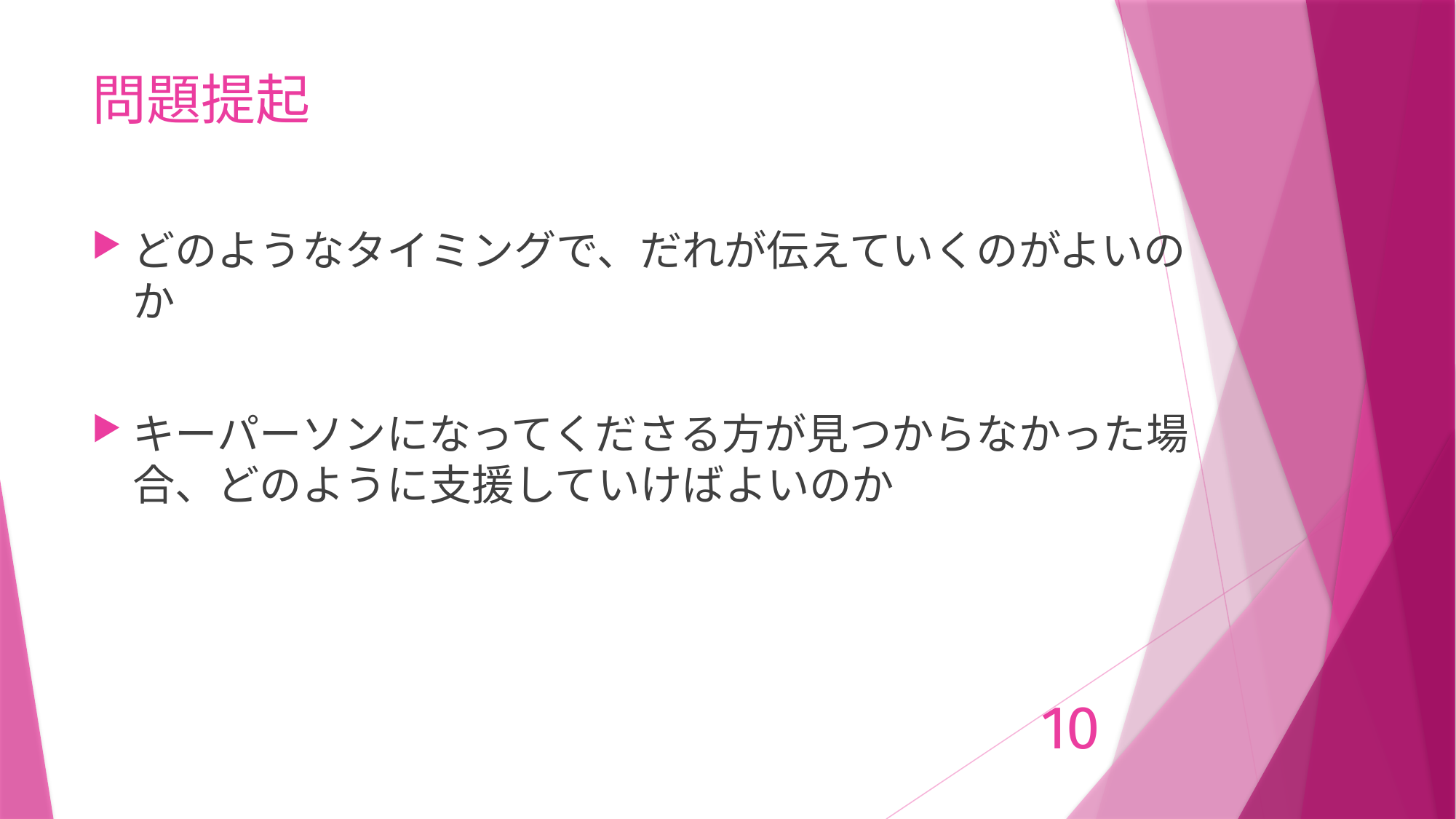

# 問題提起

どのようなタイミングで、だれが伝えていくのがよいのか

キーパーソンになってくださる方が見つからなかった場合、どのように支援していけばよいのか
10